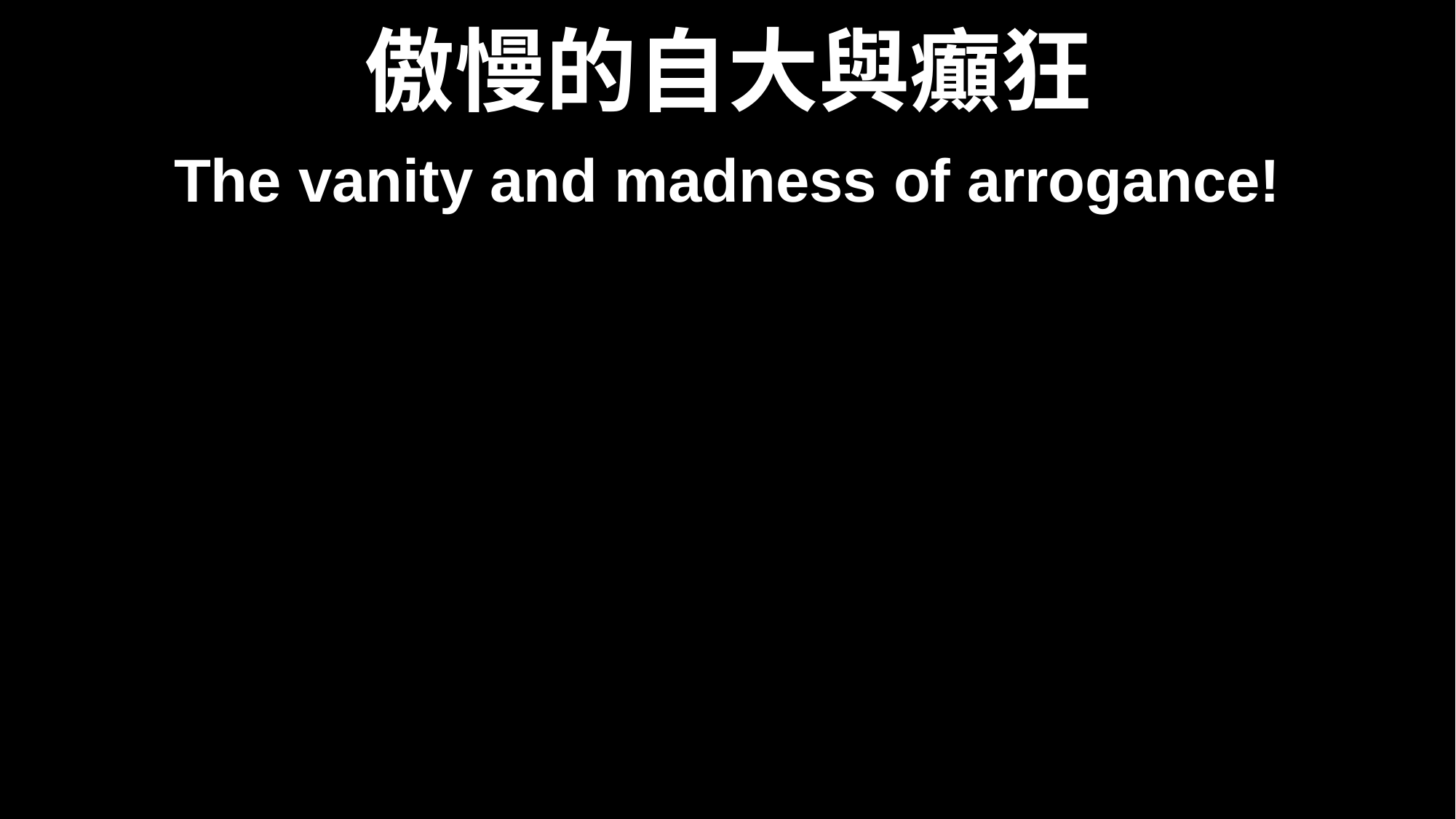

# 傲慢的自大與癲狂
The vanity and madness of arrogance!